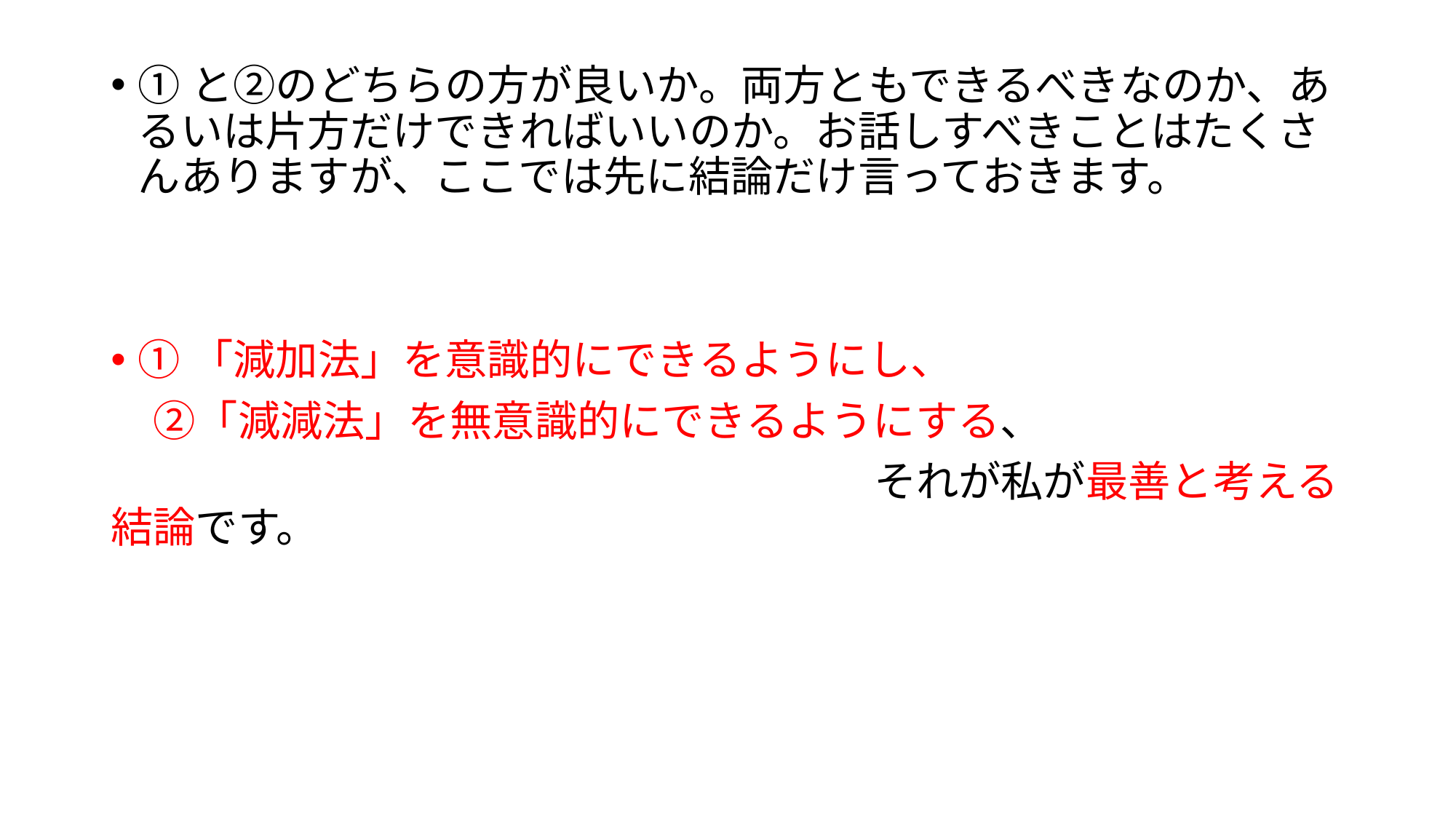

①と②のどちらの方が良いか。両方ともできるべきなのか、あるいは片方だけできればいいのか。お話しすべきことはたくさんありますが、ここでは先に結論だけ言っておきます。

①「減加法」を意識的にできるようにし、
　②「減減法」を無意識的にできるようにする、
　　　　　　　　　　　　　　　　　　それが私が最善と考える結論です。